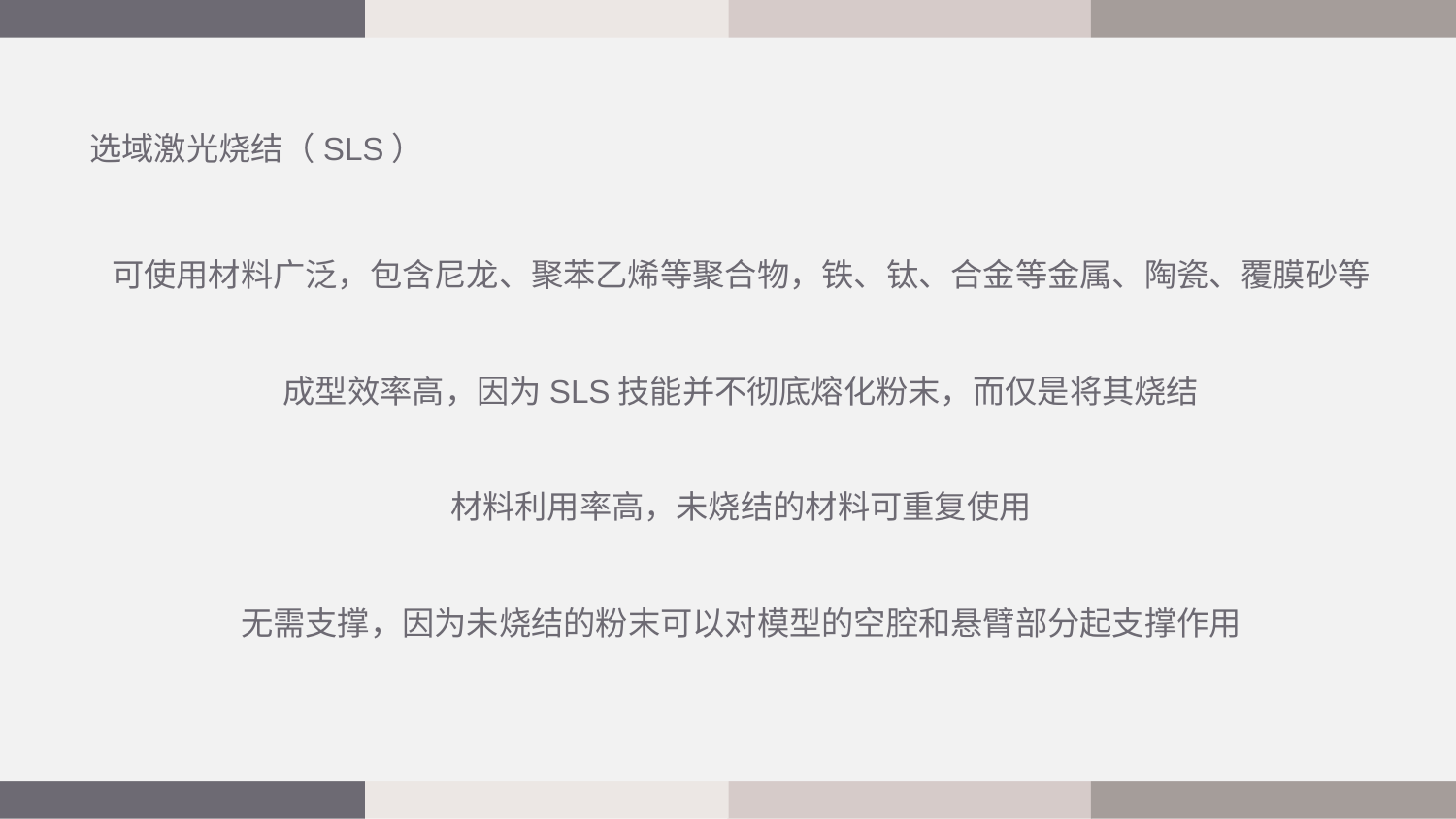

选域激光烧结（SLS）
可使用材料广泛，包含尼龙、聚苯乙烯等聚合物，铁、钛、合金等金属、陶瓷、覆膜砂等

成型效率高，因为SLS技能并不彻底熔化粉末，而仅是将其烧结

材料利用率高，未烧结的材料可重复使用

无需支撑，因为未烧结的粉末可以对模型的空腔和悬臂部分起支撑作用